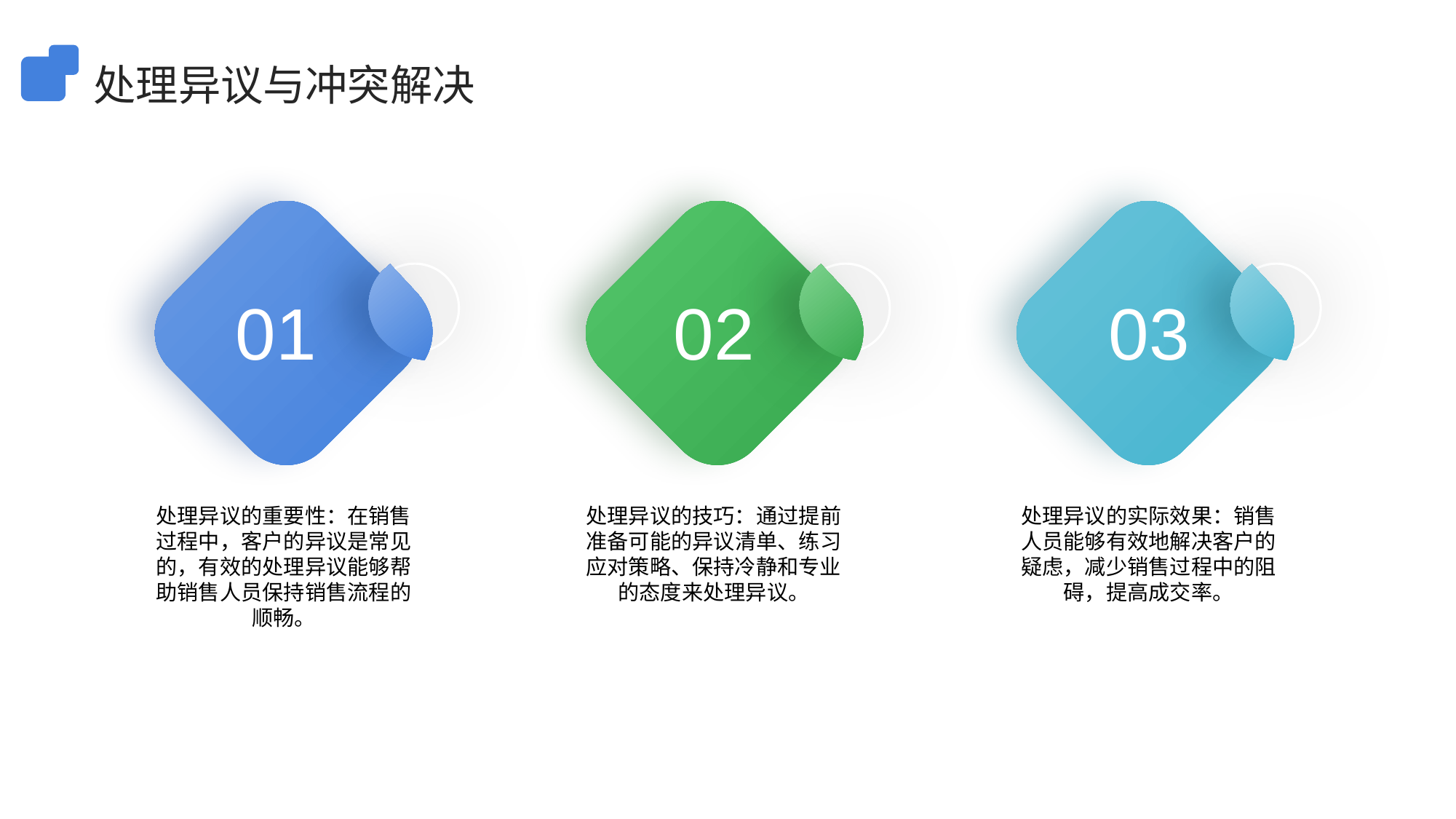

处理异议与冲突解决

01
02
03

处理异议的重要性：在销售过程中，客户的异议是常见的，有效的处理异议能够帮助销售人员保持销售流程的顺畅。
处理异议的技巧：通过提前准备可能的异议清单、练习应对策略、保持冷静和专业的态度来处理异议。
处理异议的实际效果：销售人员能够有效地解决客户的疑虑，减少销售过程中的阻碍，提高成交率。